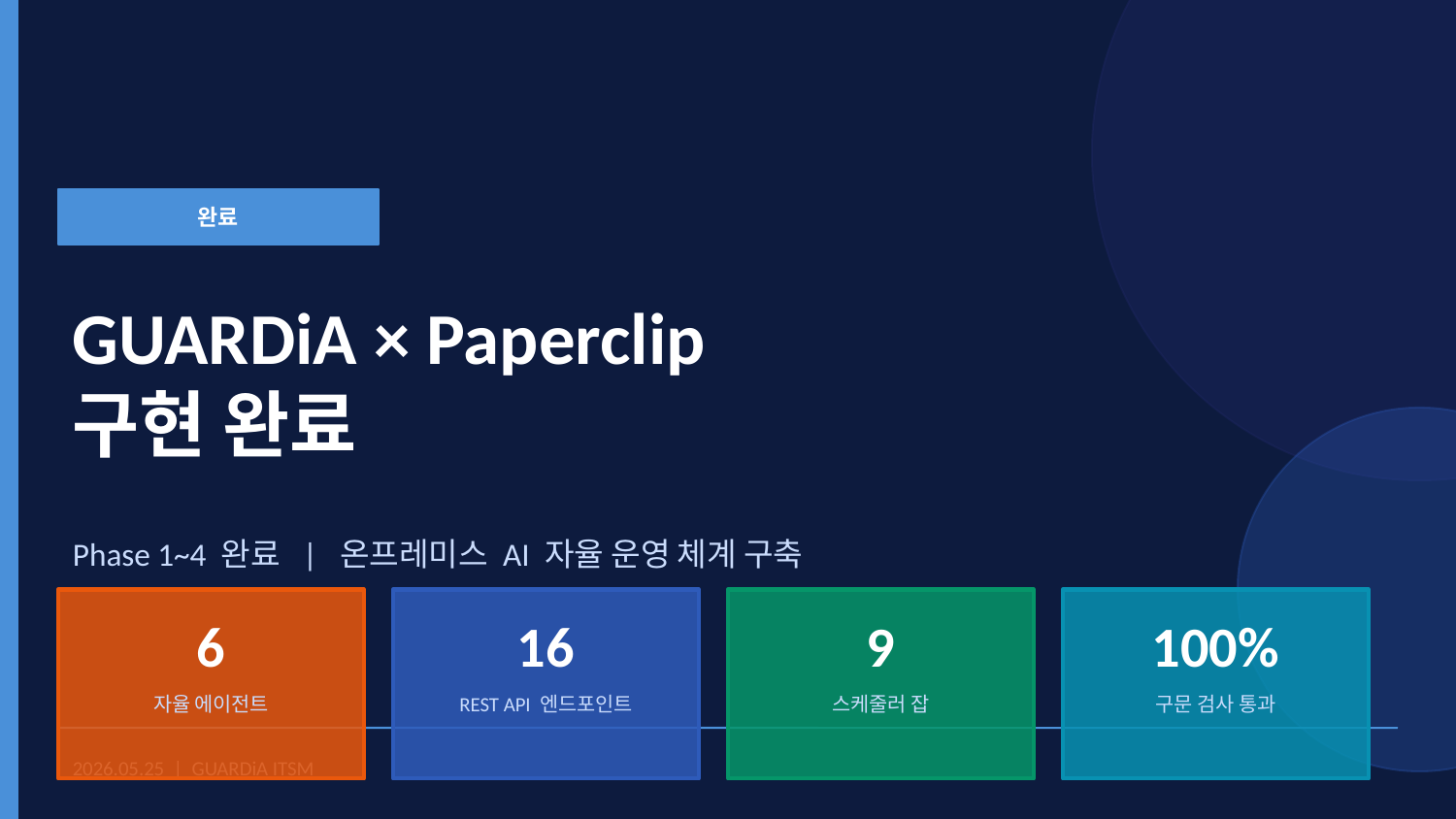

완료
GUARDiA × Paperclip
구현 완료

Phase 1~4 완료  |  온프레미스 AI 자율 운영 체계 구축

6
16
9
100%
자율 에이전트
REST API 엔드포인트
스케줄러 잡
구문 검사 통과

2026.05.25  |  GUARDiA ITSM